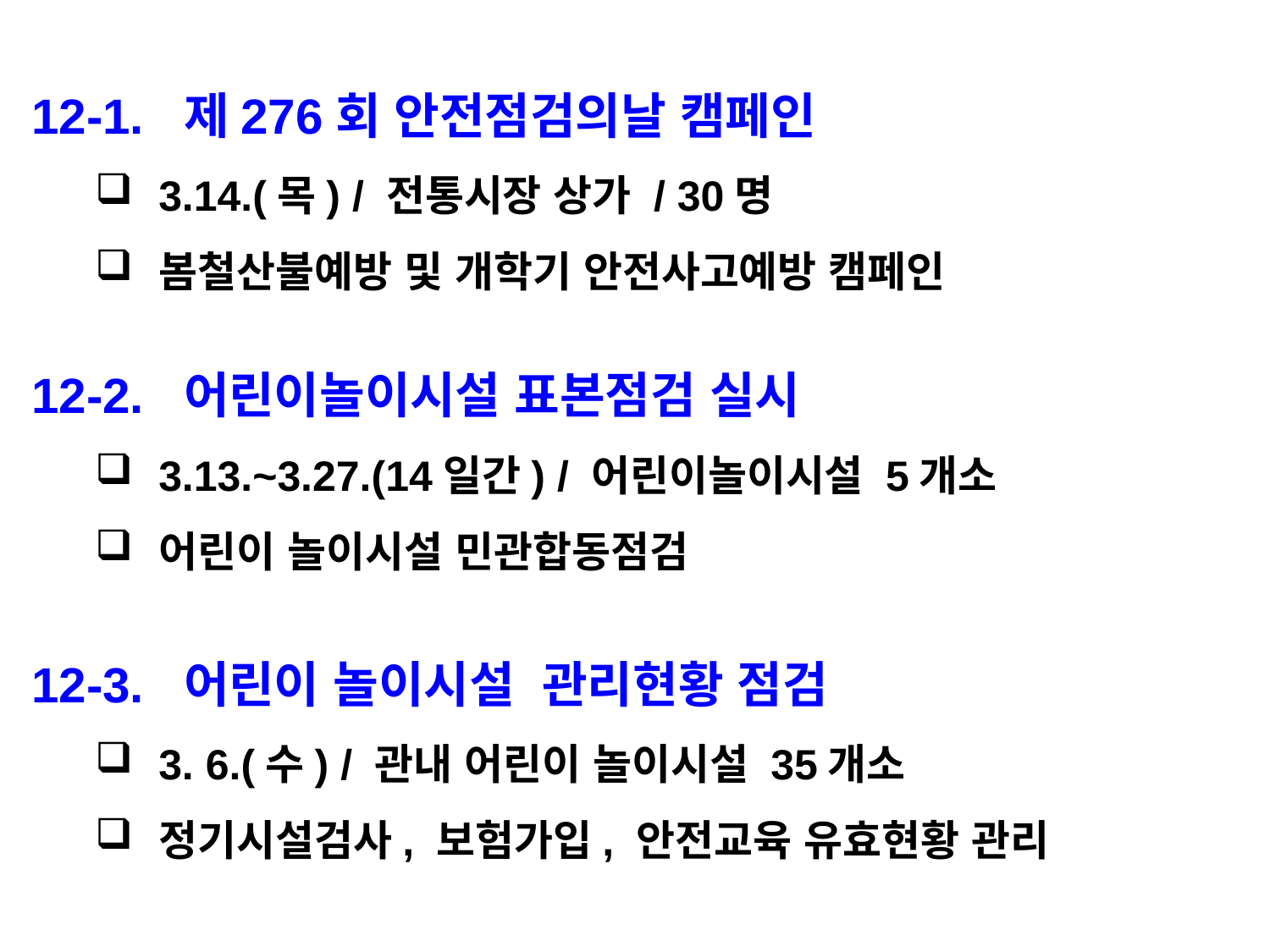

12-1.  제276회 안전점검의날 캠페인
3.14.(목) / 전통시장 상가 / 30명
봄철산불예방 및 개학기 안전사고예방 캠페인
12-2.  어린이놀이시설 표본점검 실시
3.13.~3.27.(14일간) / 어린이놀이시설 5개소
어린이 놀이시설 민관합동점검
12-3.  어린이 놀이시설  관리현황 점검
3. 6.(수) / 관내 어린이 놀이시설 35개소
정기시설검사, 보험가입, 안전교육 유효현황 관리